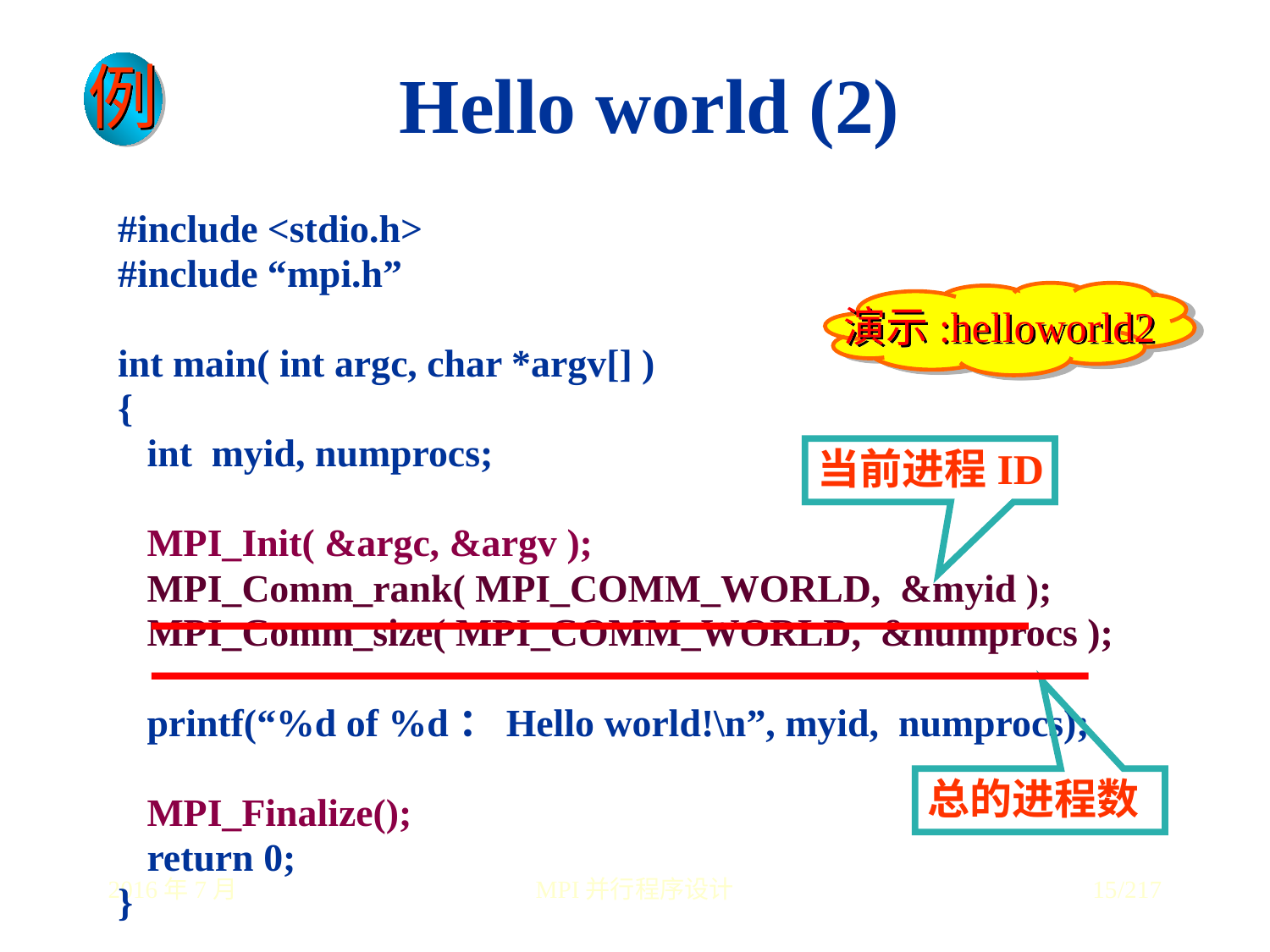

例

Hello world (2)
#include <stdio.h>
#include “mpi.h”

int main( int argc, char *argv[] )
{
   int  myid, numprocs;

   MPI_Init( &argc, &argv );
   MPI_Comm_rank( MPI_COMM_WORLD,  &myid );
   MPI_Comm_size( MPI_COMM_WORLD,  &numprocs );

   printf(“%d of %d：Hello world!\n”, myid,  numprocs);

   MPI_Finalize();
   return 0;
}

演示:helloworld2
当前进程ID

总的进程数

2016年7月
MPI并行程序设计
15/217